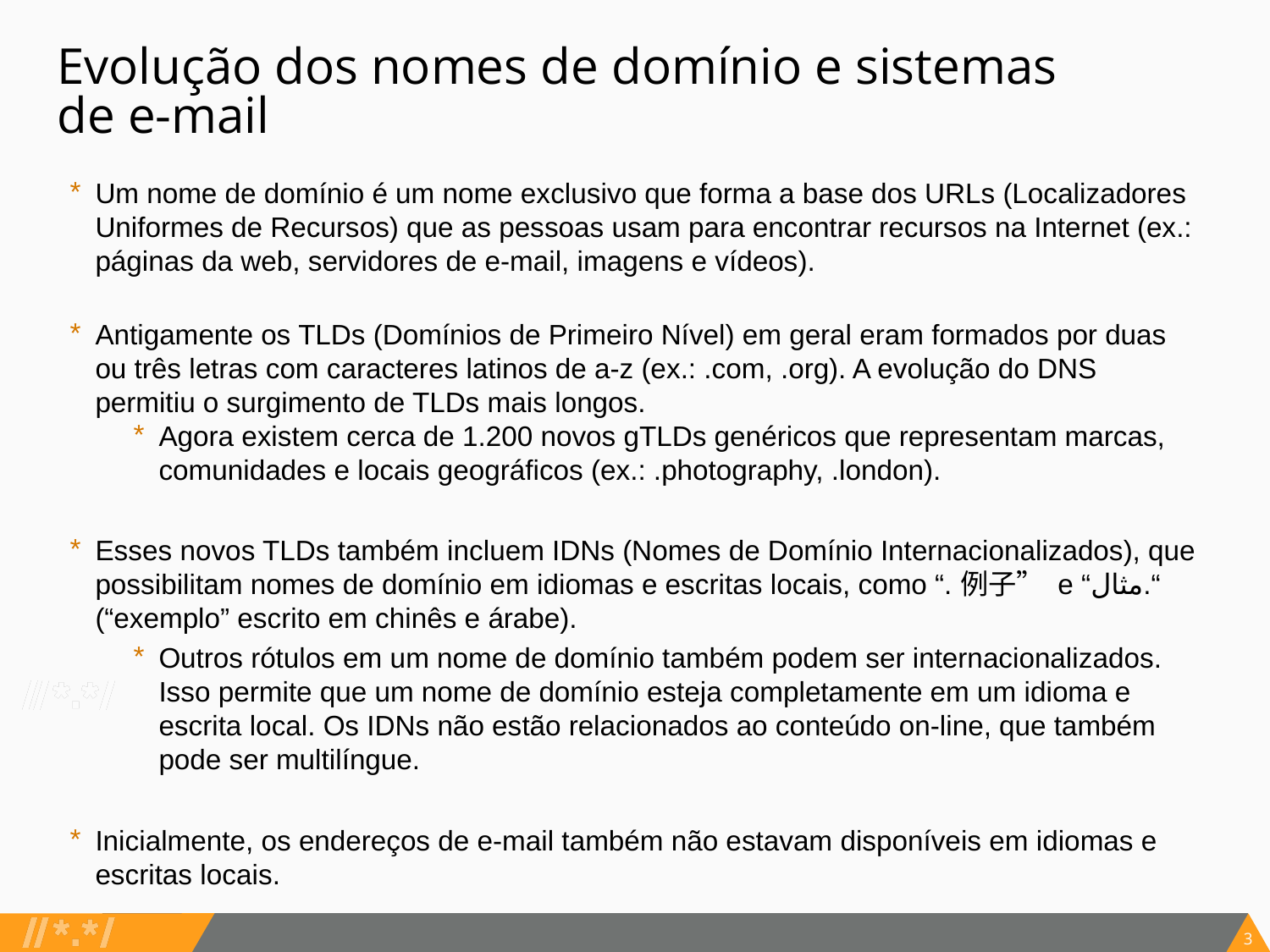

# Evolução dos nomes de domínio e sistemas de e-mail
Um nome de domínio é um nome exclusivo que forma a base dos URLs (Localizadores Uniformes de Recursos) que as pessoas usam para encontrar recursos na Internet (ex.: páginas da web, servidores de e-mail, imagens e vídeos).

Antigamente os TLDs (Domínios de Primeiro Nível) em geral eram formados por duas ou três letras com caracteres latinos de a-z (ex.: .com, .org). A evolução do DNS permitiu o surgimento de TLDs mais longos.
Agora existem cerca de 1.200 novos gTLDs genéricos que representam marcas, comunidades e locais geográficos (ex.: .photography, .london).

Esses novos TLDs também incluem IDNs (Nomes de Domínio Internacionalizados), que possibilitam nomes de domínio em idiomas e escritas locais, como “.例子” e “مثال.“ (“exemplo” escrito em chinês e árabe).
Outros rótulos em um nome de domínio também podem ser internacionalizados. Isso permite que um nome de domínio esteja completamente em um idioma e escrita local. Os IDNs não estão relacionados ao conteúdo on-line, que também pode ser multilíngue.

Inicialmente, os endereços de e-mail também não estavam disponíveis em idiomas e escritas locais.